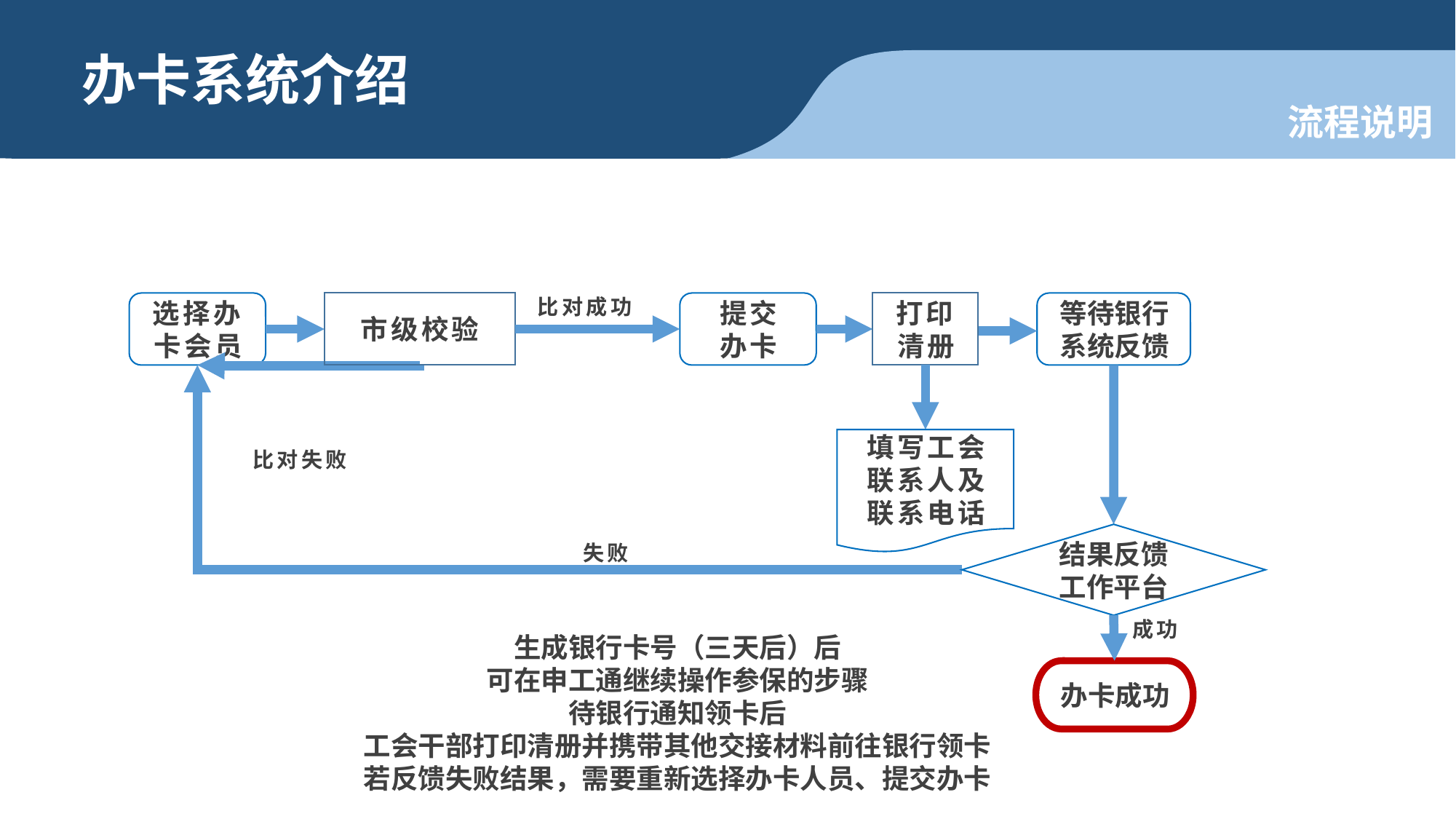

办卡系统介绍

流程说明
选择办卡会员
市级校验
提交
办卡
打印清册
等待银行系统反馈
比对成功
填写工会
联系人及
联系电话
比对失败
结果反馈工作平台
失败
成功
生成银行卡号（三天后）后
可在申工通继续操作参保的步骤
待银行通知领卡后
工会干部打印清册并携带其他交接材料前往银行领卡
若反馈失败结果，需要重新选择办卡人员、提交办卡
办卡成功